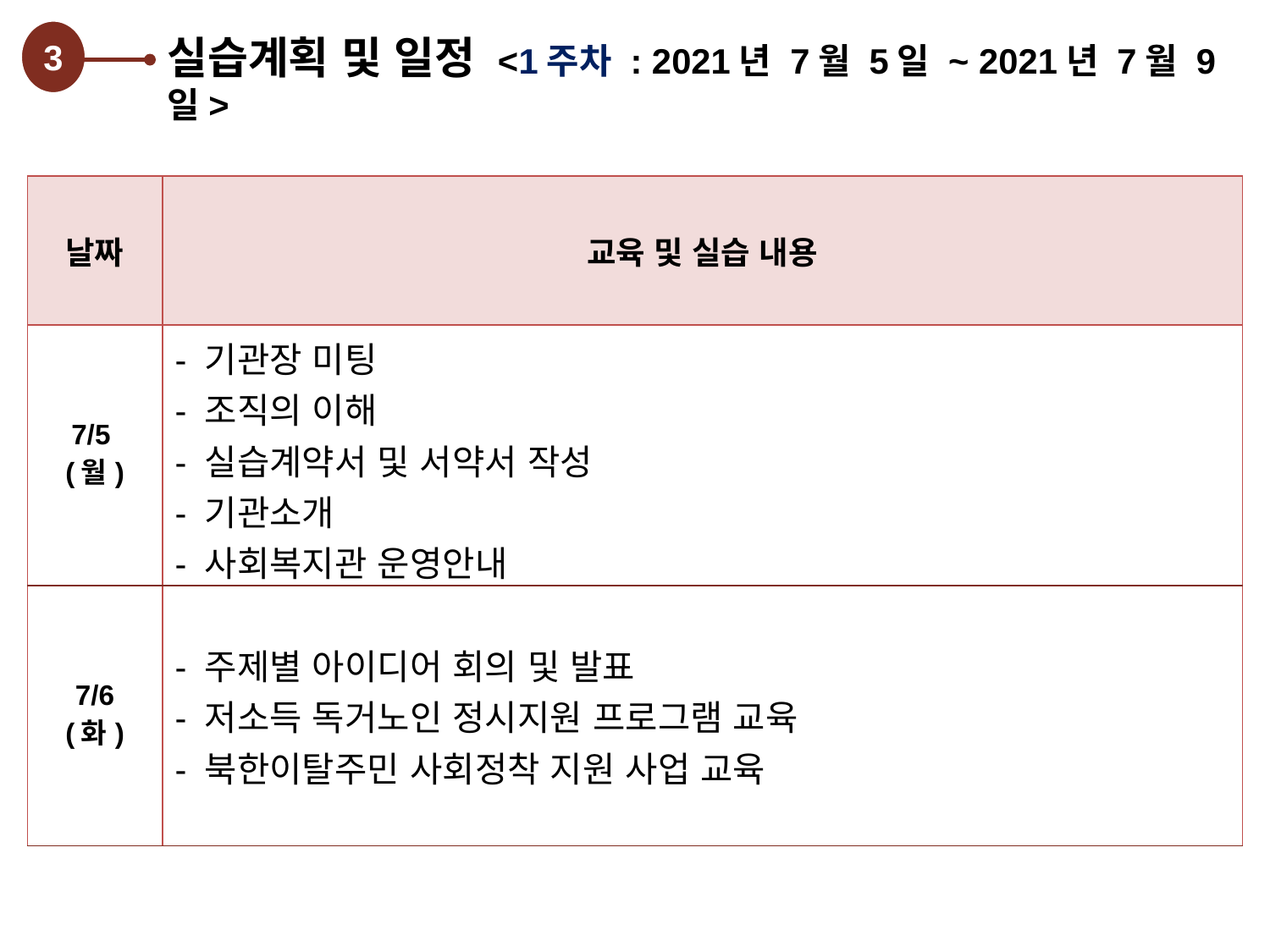

3
실습계획 및 일정 <1주차 : 2021년 7월 5일 ~ 2021년 7월 9일>
| 날짜 | 교육 및 실습 내용 |
| --- | --- |
| 7/5 (월) | - 기관장 미팅 - 조직의 이해 - 실습계약서 및 서약서 작성 - 기관소개 - 사회복지관 운영안내 |
| 7/6 (화) | - 주제별 아이디어 회의 및 발표 - 저소득 독거노인 정시지원 프로그램 교육 - 북한이탈주민 사회정착 지원 사업 교육 |